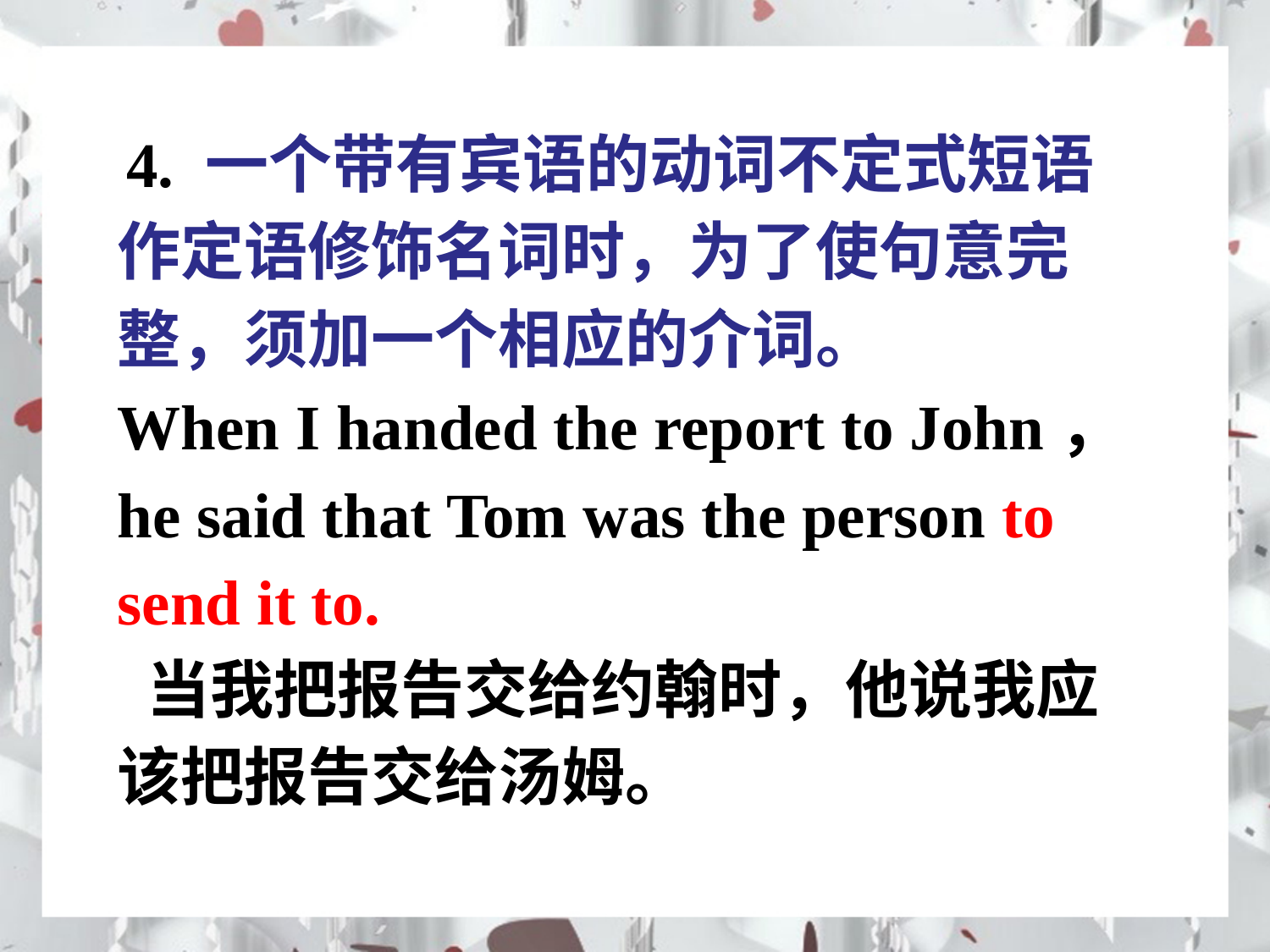

4. 一个带有宾语的动词不定式短语作定语修饰名词时，为了使句意完整，须加一个相应的介词。
When I handed the report to John， he said that Tom was the person to send it to.
 当我把报告交给约翰时，他说我应该把报告交给汤姆。